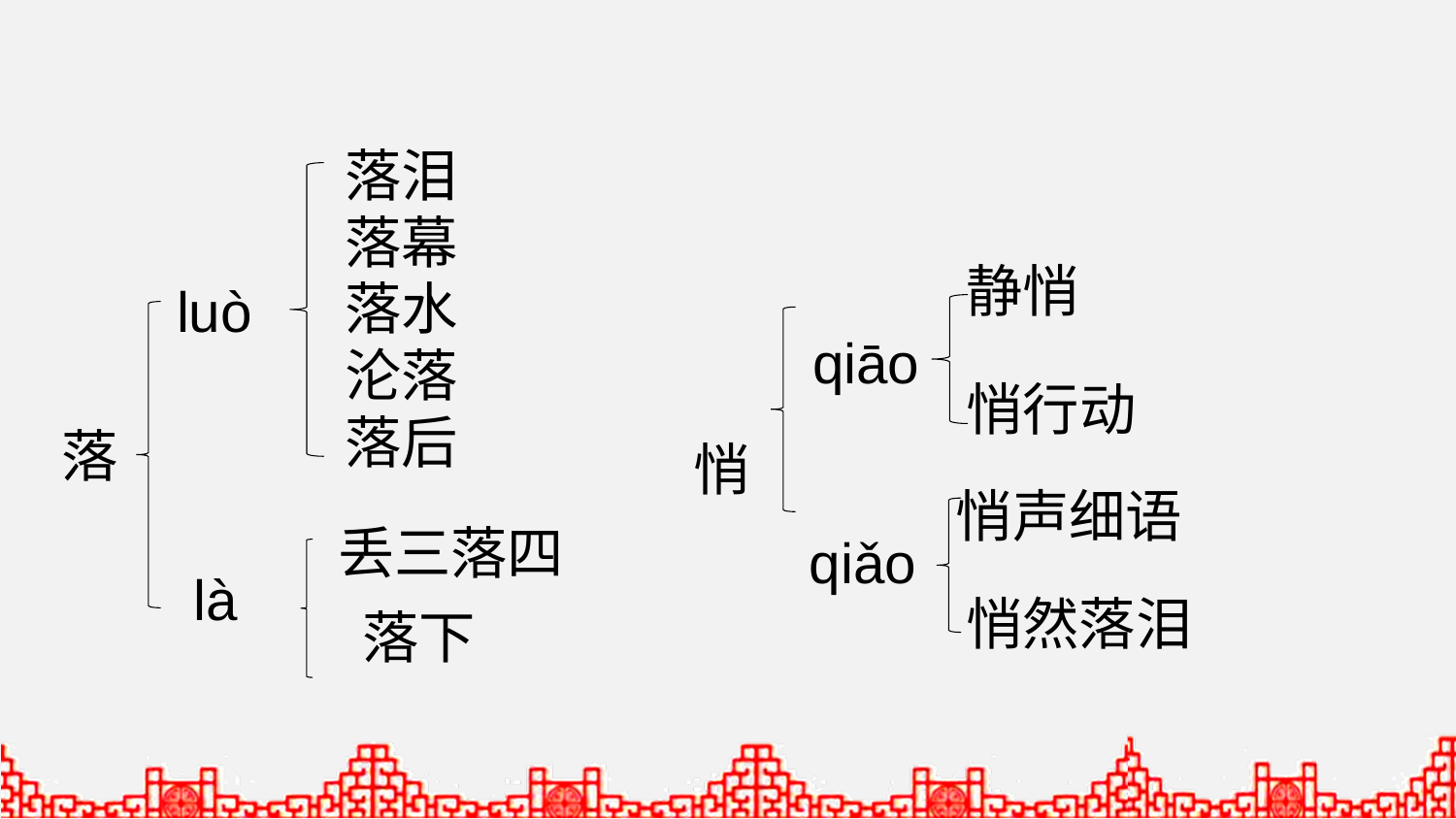

落泪

落幕
静悄
落水
luò

qiāo
沦落
悄行动
落后
落
悄
悄声细语

丢三落四
qiǎo

là
悄然落泪
落下